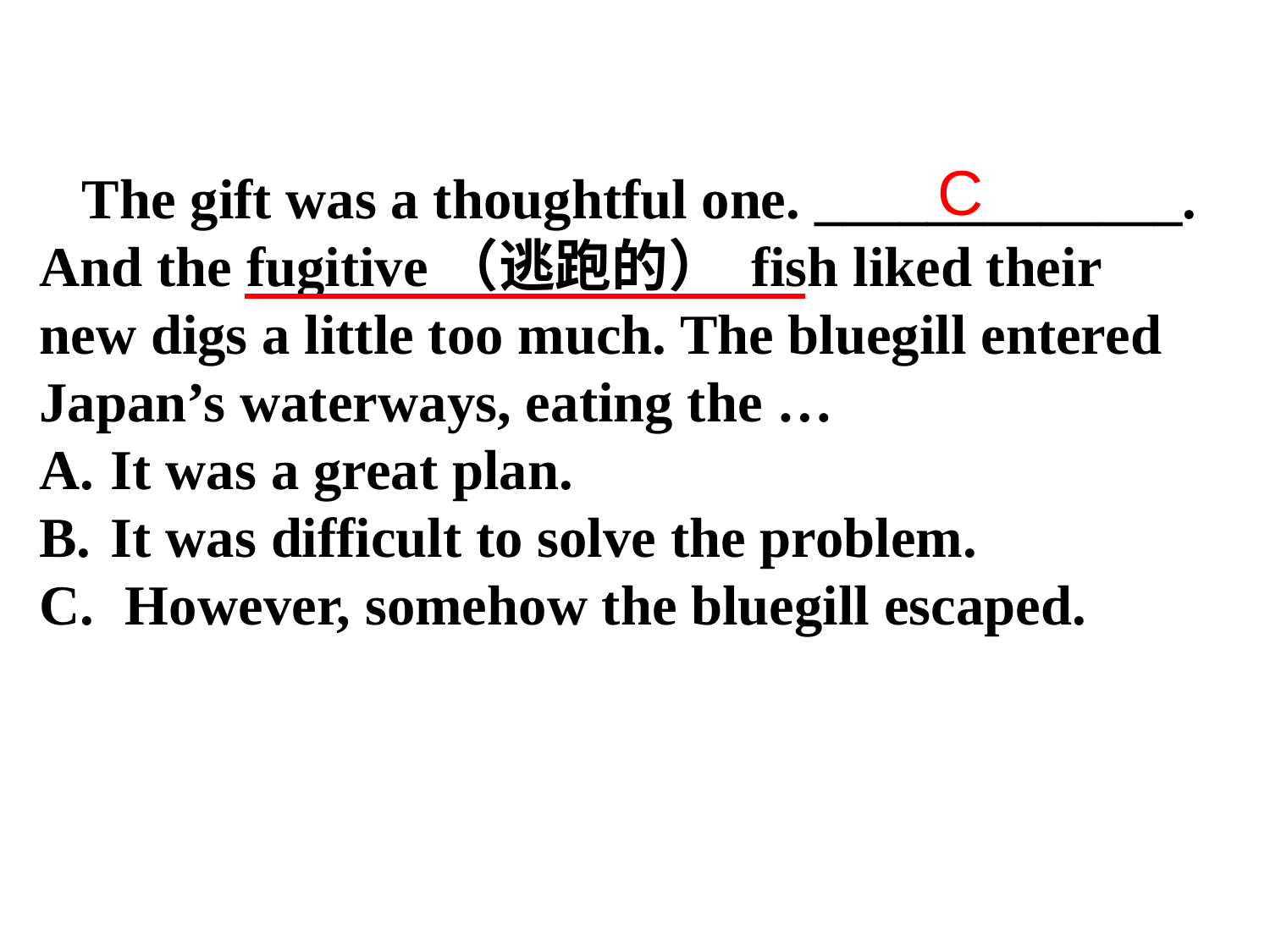

C
   The gift was a thoughtful one. _____________. And the fugitive（逃跑的） fish liked their new digs a little too much. The bluegill entered Japan’s waterways, eating the …
It was a great plan.
It was difficult to solve the problem.
 However, somehow the bluegill escaped.